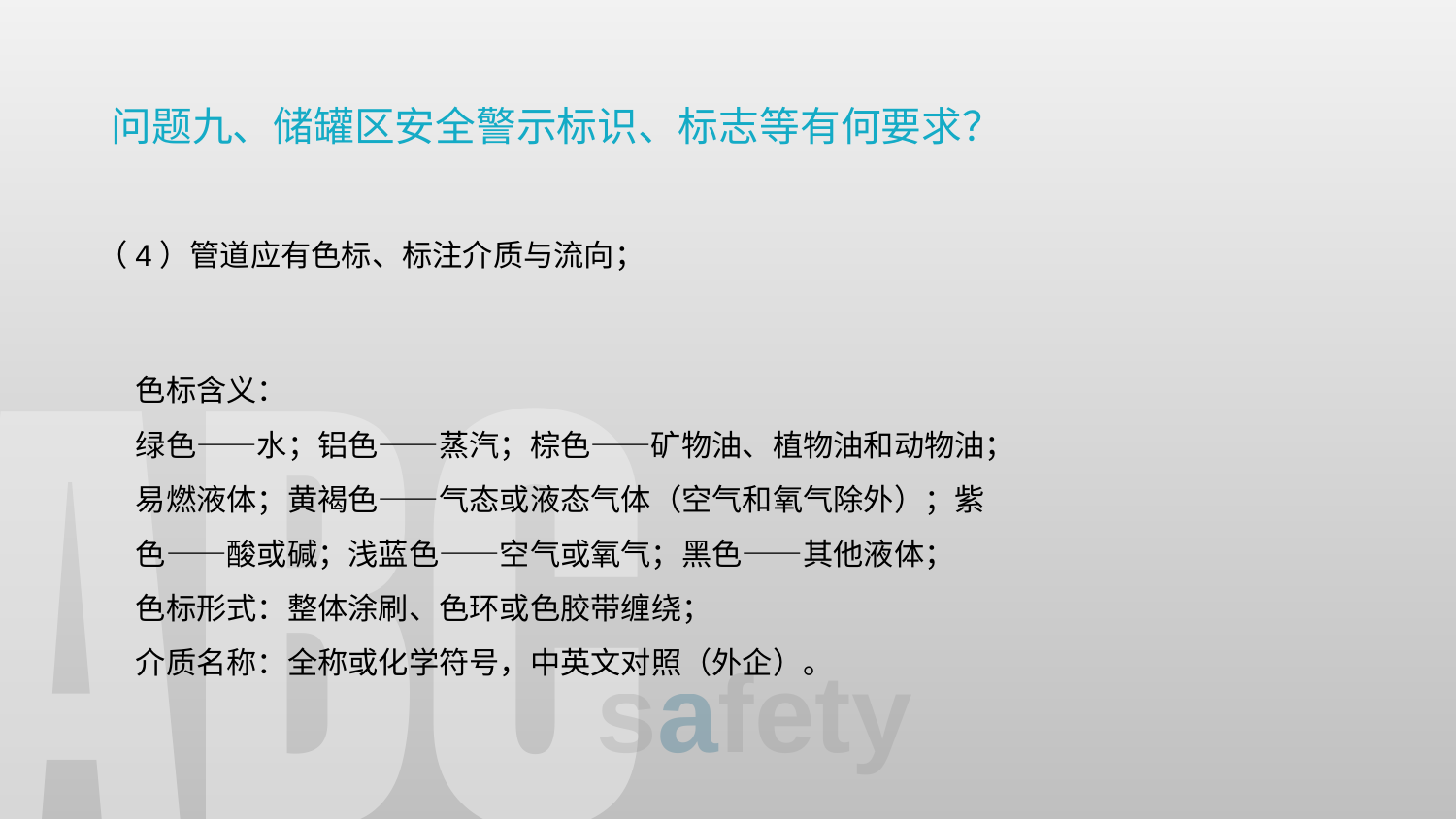

问题九、储罐区安全警示标识、标志等有何要求？
（4）管道应有色标、标注介质与流向；
色标含义：
绿色——水；铝色——蒸汽；棕色——矿物油、植物油和动物油；
易燃液体；黄褐色——气态或液态气体（空气和氧气除外）；紫
色——酸或碱；浅蓝色——空气或氧气；黑色——其他液体；
色标形式：整体涂刷、色环或色胶带缠绕；
介质名称：全称或化学符号，中英文对照（外企）。